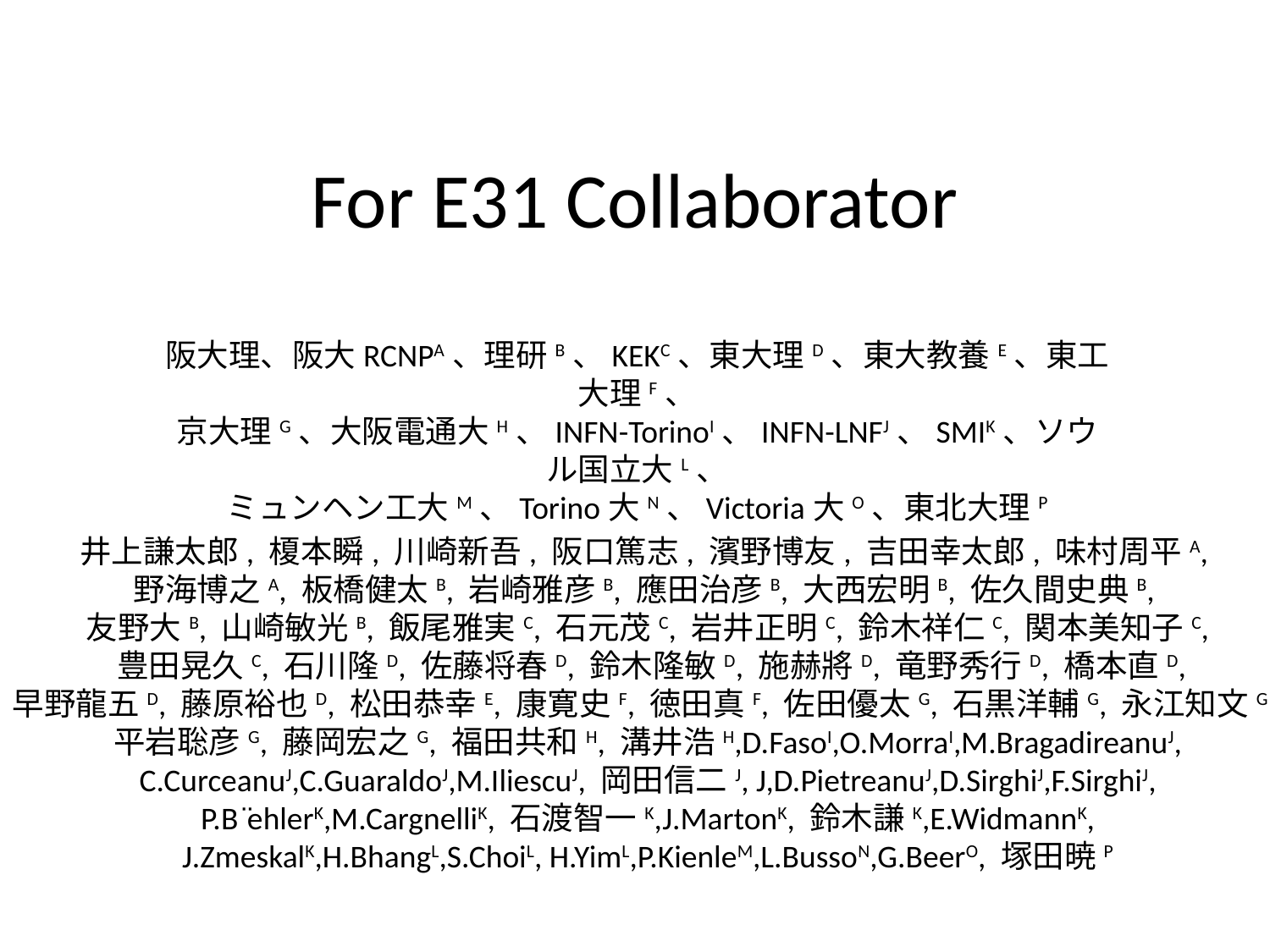

# For E31 Collaborator
阪大理、阪大RCNPA、理研B、KEKC、東大理D、東大教養E、東工大理F、
京大理G、大阪電通大H、INFN-TorinoI、INFN-LNFJ、SMIK、ソウル国立大L、
ミュンヘン工大M、Torino大N、Victoria大O、東北大理P
井上謙太郎, 榎本瞬, 川崎新吾, 阪口篤志, 濱野博友, 吉田幸太郎, 味村周平A,
野海博之A, 板橋健太B, 岩崎雅彦B, 應田治彦B, 大西宏明B, 佐久間史典B,
友野大B, 山崎敏光B, 飯尾雅実C, 石元茂C, 岩井正明C, 鈴木祥仁C, 関本美知子C,
 豊田晃久C, 石川隆D, 佐藤将春D, 鈴木隆敏D, 施赫將D, 竜野秀行D, 橋本直D,
早野龍五D, 藤原裕也D, 松田恭幸E, 康寛史F, 徳田真F, 佐田優太G, 石黒洋輔G, 永江知文G,
平岩聡彦G, 藤岡宏之G, 福田共和H, 溝井浩H,D.FasoI,O.MorraI,M.BragadireanuJ,
C.CurceanuJ,C.GuaraldoJ,M.IliescuJ, 岡田信二J, J,D.PietreanuJ,D.SirghiJ,F.SirghiJ,
P.B ̈ehlerK,M.CargnelliK, 石渡智一K,J.MartonK, 鈴木謙K,E.WidmannK,
J.ZmeskalK,H.BhangL,S.ChoiL, H.YimL,P.KienleM,L.BussoN,G.BeerO, 塚田暁P